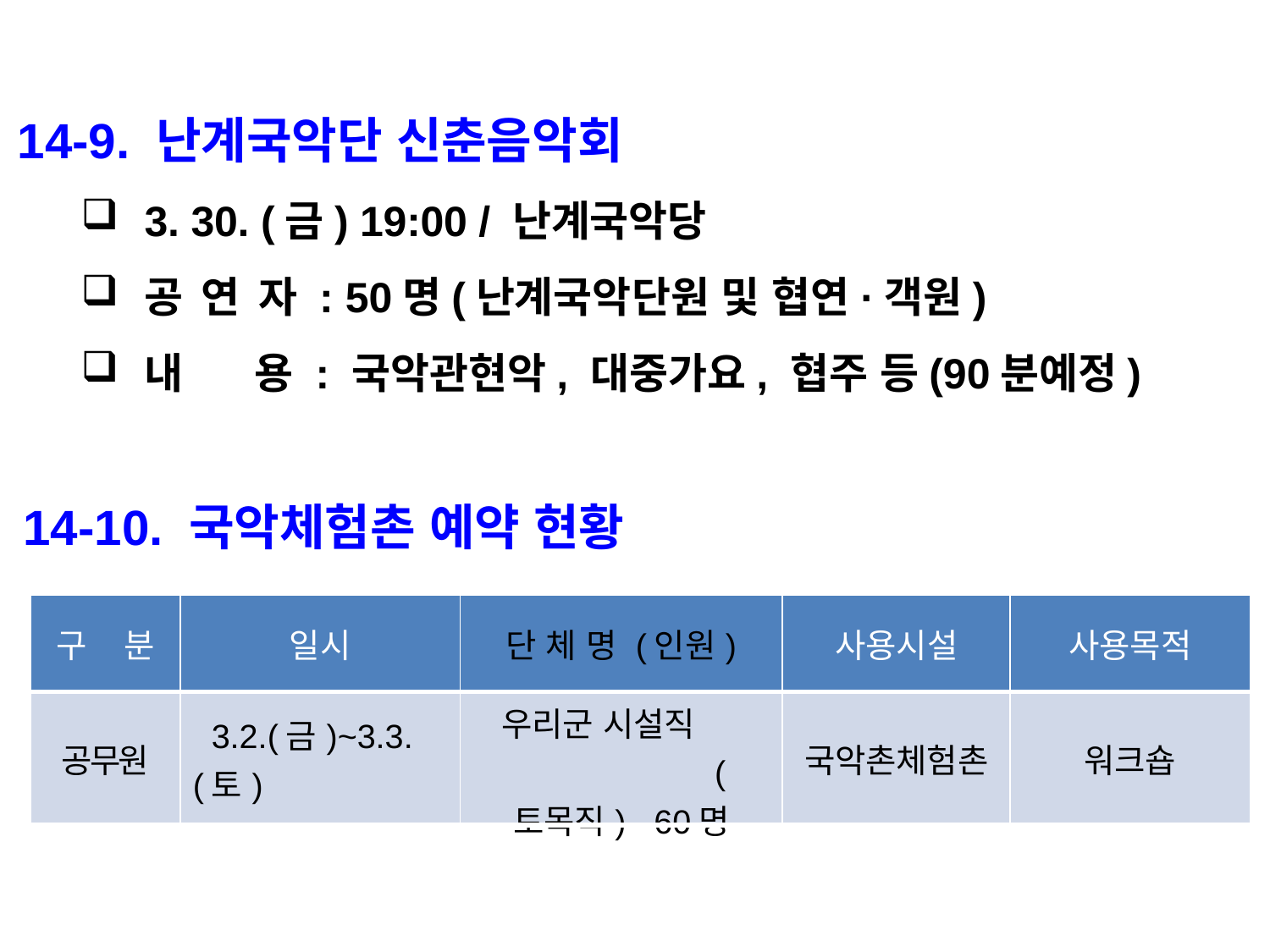

14-9. 난계국악단 신춘음악회
3. 30. (금) 19:00 / 난계국악당
공 연 자 : 50명(난계국악단원 및 협연·객원)
내      용 : 국악관현악, 대중가요, 협주 등(90분예정)
14-10. 국악체험촌 예약 현황
| 구 분 | 일시 | 단 체 명 (인원) | 사용시설 | 사용목적 |
| --- | --- | --- | --- | --- |
| 공무원 | 3.2.(금)~3.3.(토) | 우리군 시설직 (토목직) 60명 | 국악촌체험촌 | 워크숍 |